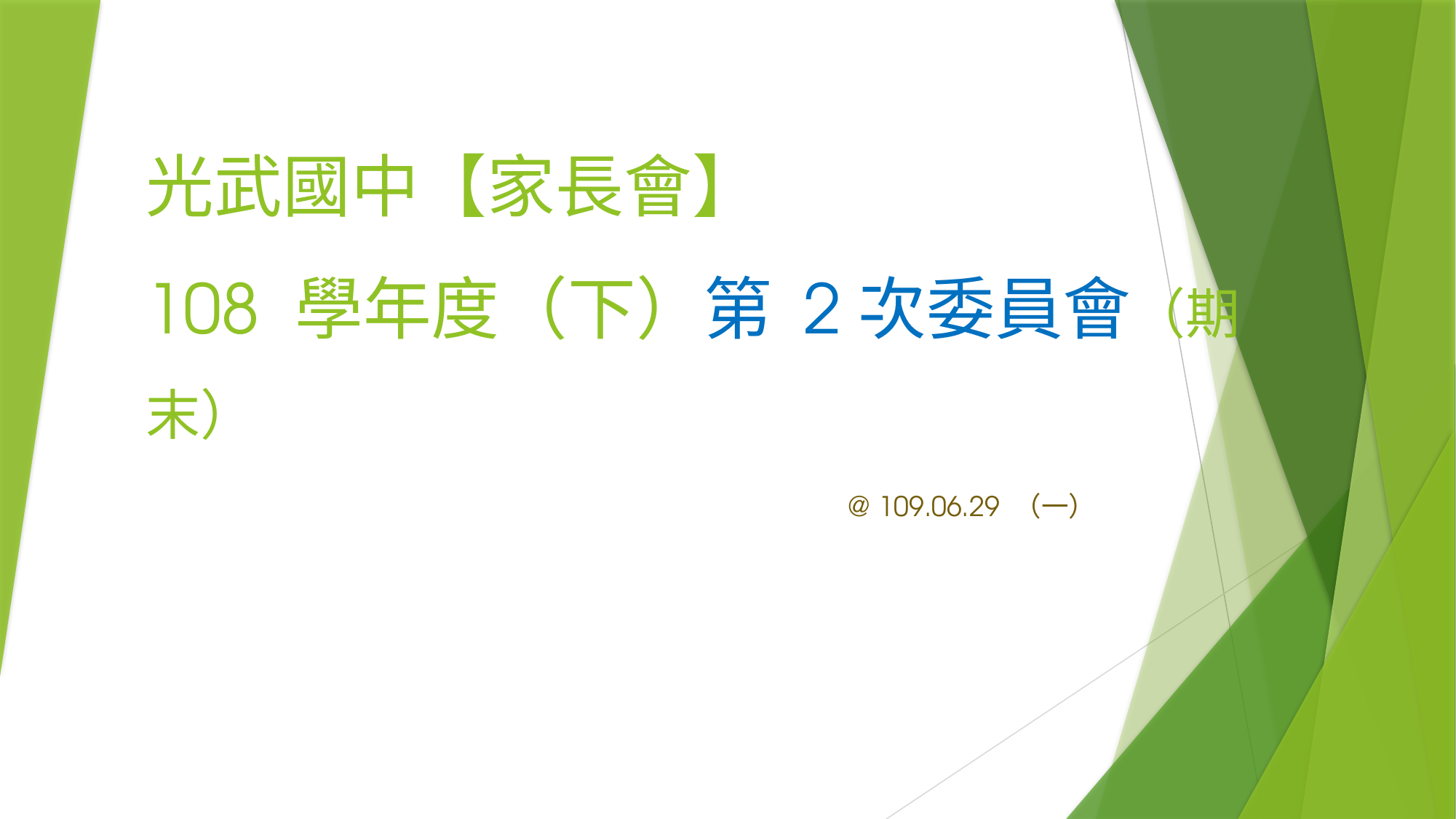

# 光武國中【家長會】 108 學年度（下）第 2次委員會（期末）
@ 109.06.29 （一）